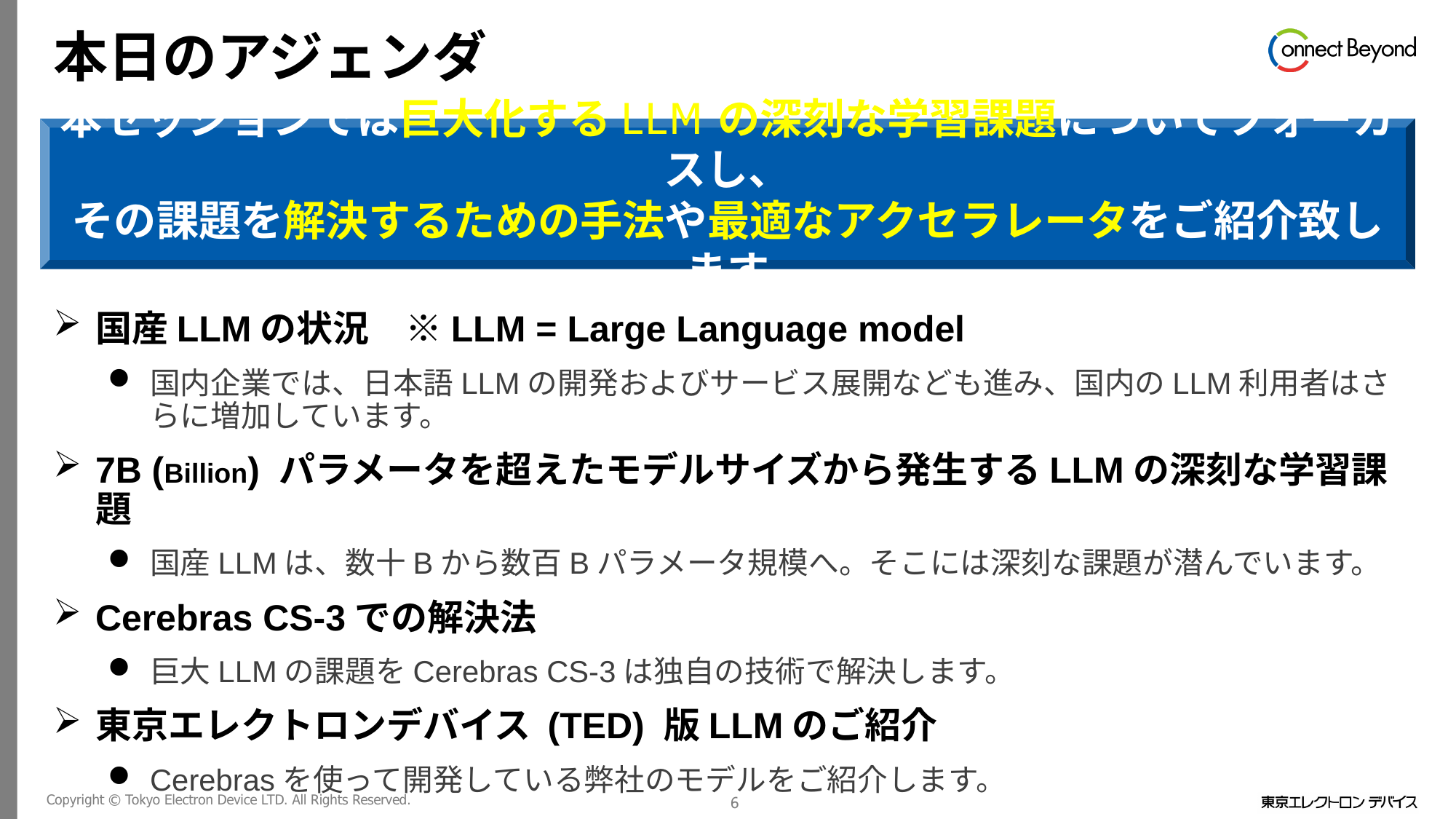

# 本日のアジェンダ
本セッションでは巨大化するLLMの深刻な学習課題についてフォーカスし、
その課題を解決するための手法や最適なアクセラレータをご紹介致します
国産LLMの状況　※LLM = Large Language model
国内企業では、日本語LLMの開発およびサービス展開なども進み、国内のLLM利用者はさらに増加しています。
7B (Billion) パラメータを超えたモデルサイズから発生するLLMの深刻な学習課題
国産LLMは、数十Bから数百Bパラメータ規模へ。そこには深刻な課題が潜んでいます。
Cerebras CS-3での解決法
巨大LLMの課題をCerebras CS-3は独自の技術で解決します。
東京エレクトロンデバイス (TED) 版LLMのご紹介
Cerebrasを使って開発している弊社のモデルをご紹介します。